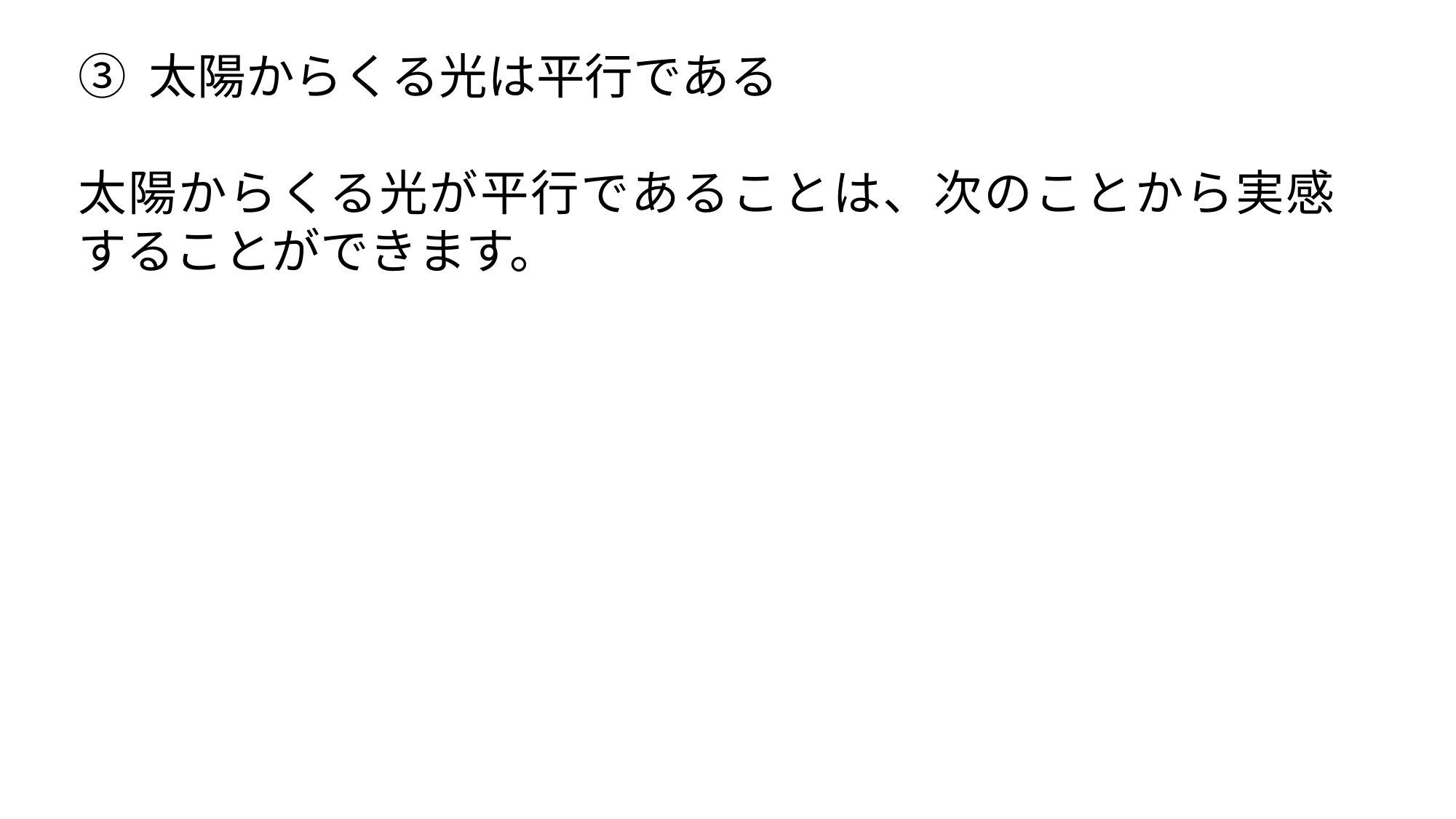

③ 太陽からくる光は平行である

太陽からくる光が平行であることは、次のことから実感することができます。